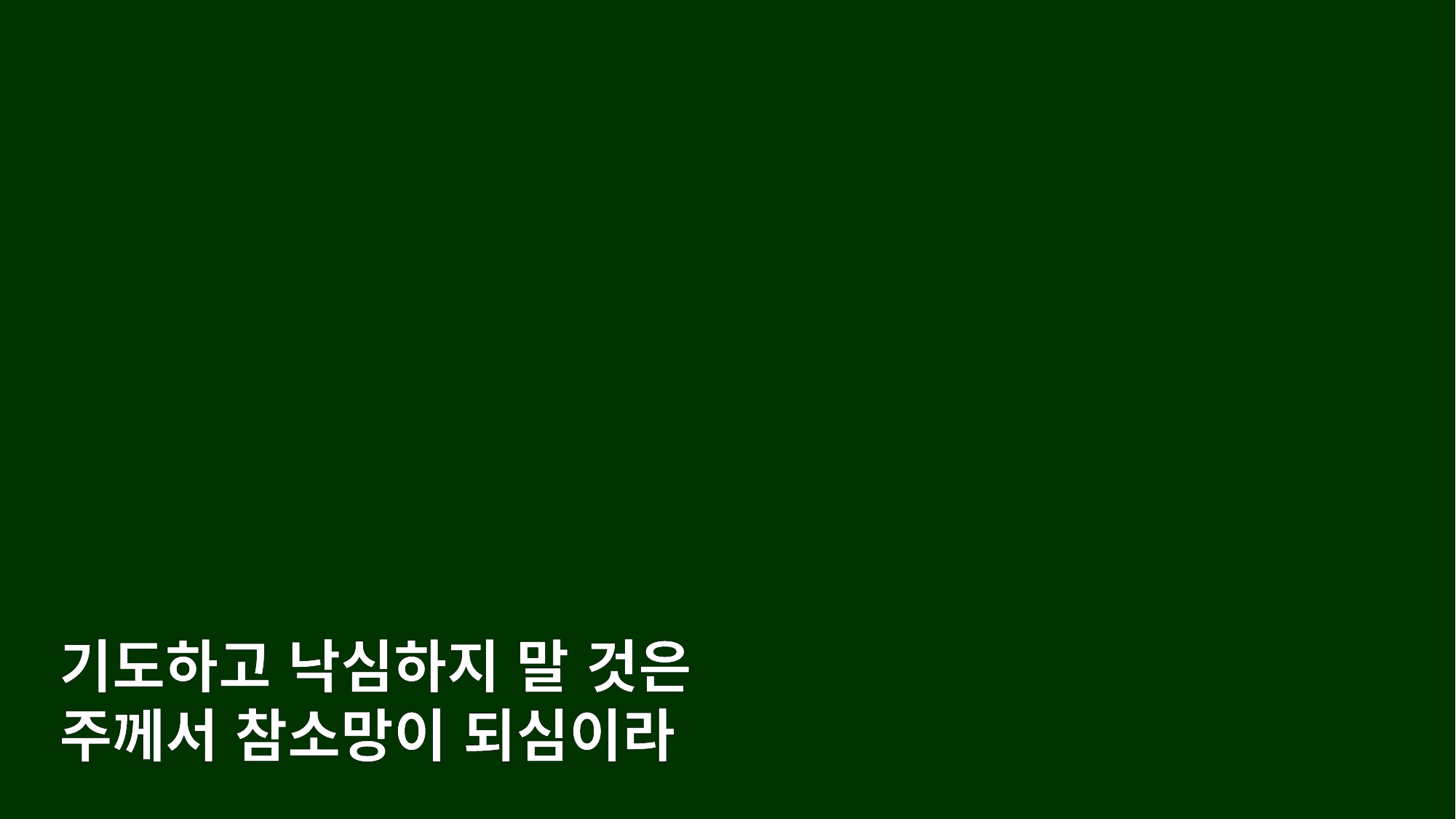

기도하고 낙심하지 말 것은
주께서 참소망이 되심이라